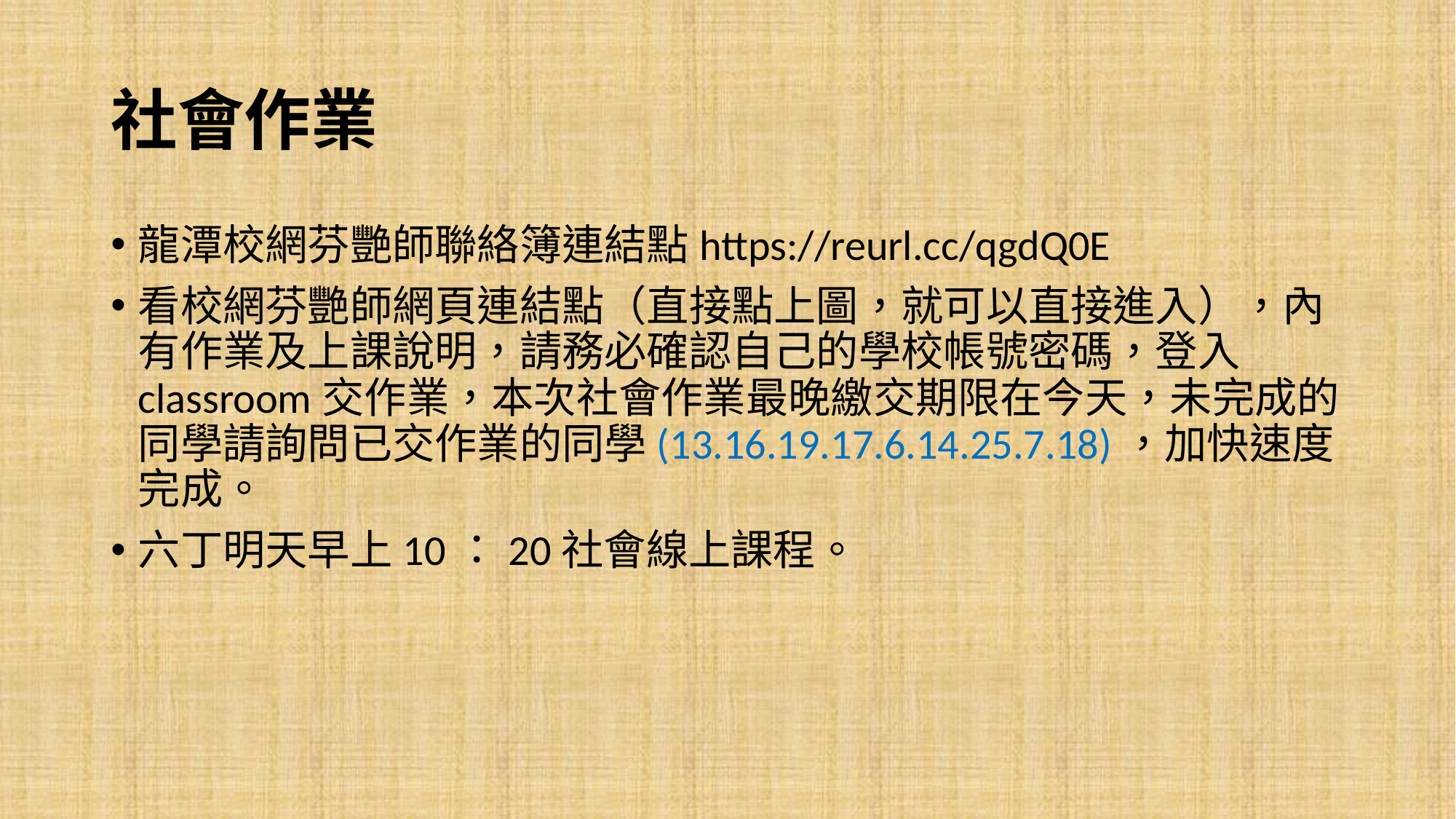

# 社會作業
龍潭校網芬艷師聯絡簿連結點https://reurl.cc/qgdQ0E
看校網芬艷師網頁連結點（直接點上圖，就可以直接進入），內有作業及上課說明，請務必確認自己的學校帳號密碼，登入classroom交作業，本次社會作業最晚繳交期限在今天，未完成的同學請詢問已交作業的同學(13.16.19.17.6.14.25.7.18)，加快速度完成。
六丁明天早上10：20社會線上課程。